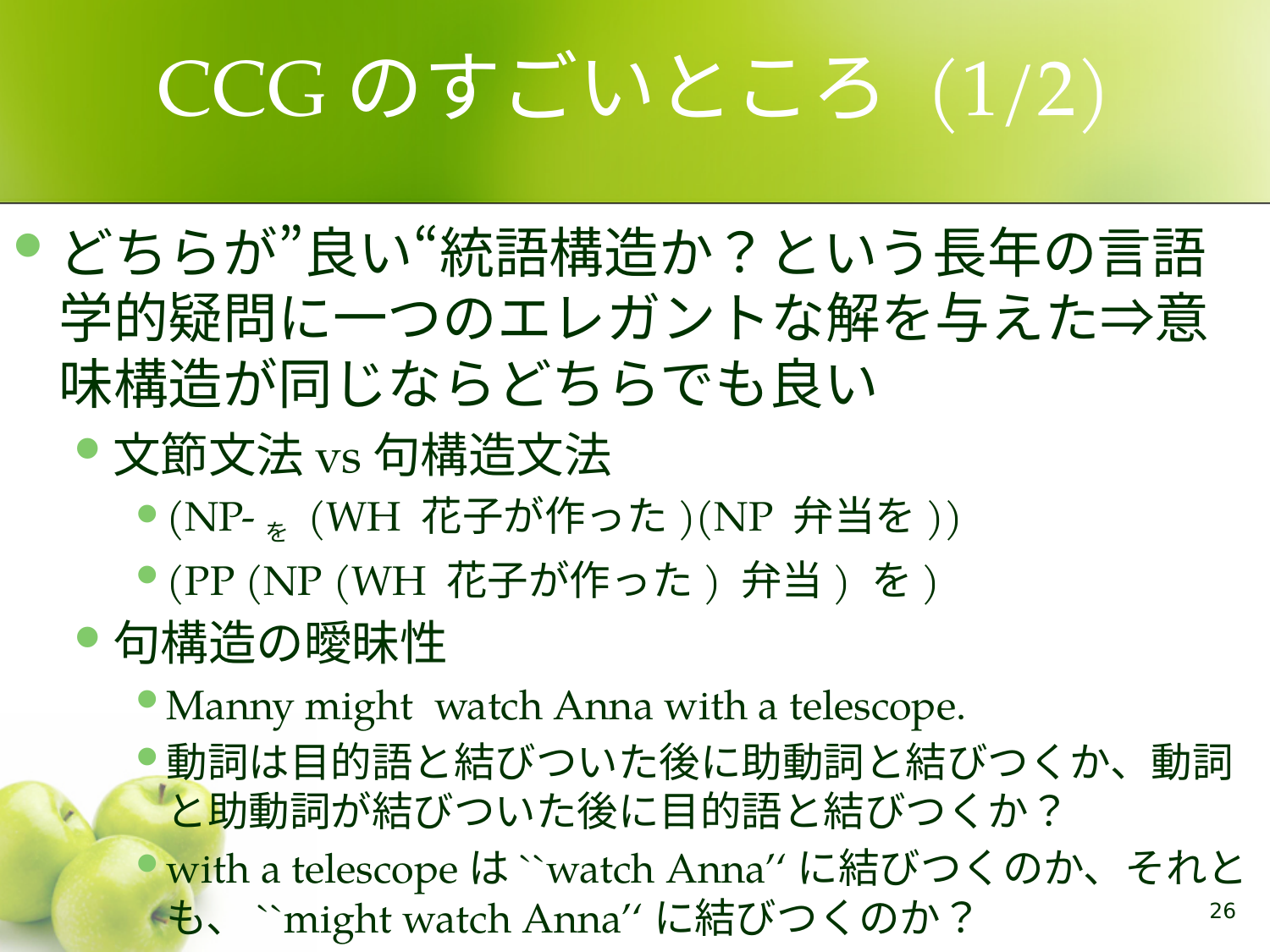

# CCGのすごいところ (1/2)
どちらが”良い“統語構造か？という長年の言語学的疑問に一つのエレガントな解を与えた⇒意味構造が同じならどちらでも良い
文節文法vs句構造文法
(NP-を (WH 花子が作った)(NP 弁当を))
(PP (NP (WH 花子が作った) 弁当) を)
句構造の曖昧性
Manny might  watch Anna with a telescope.
動詞は目的語と結びついた後に助動詞と結びつくか、動詞と助動詞が結びついた後に目的語と結びつくか？
with a telescopeは``watch Anna’‘に結びつくのか、それとも、``might watch Anna’‘に結びつくのか？

26